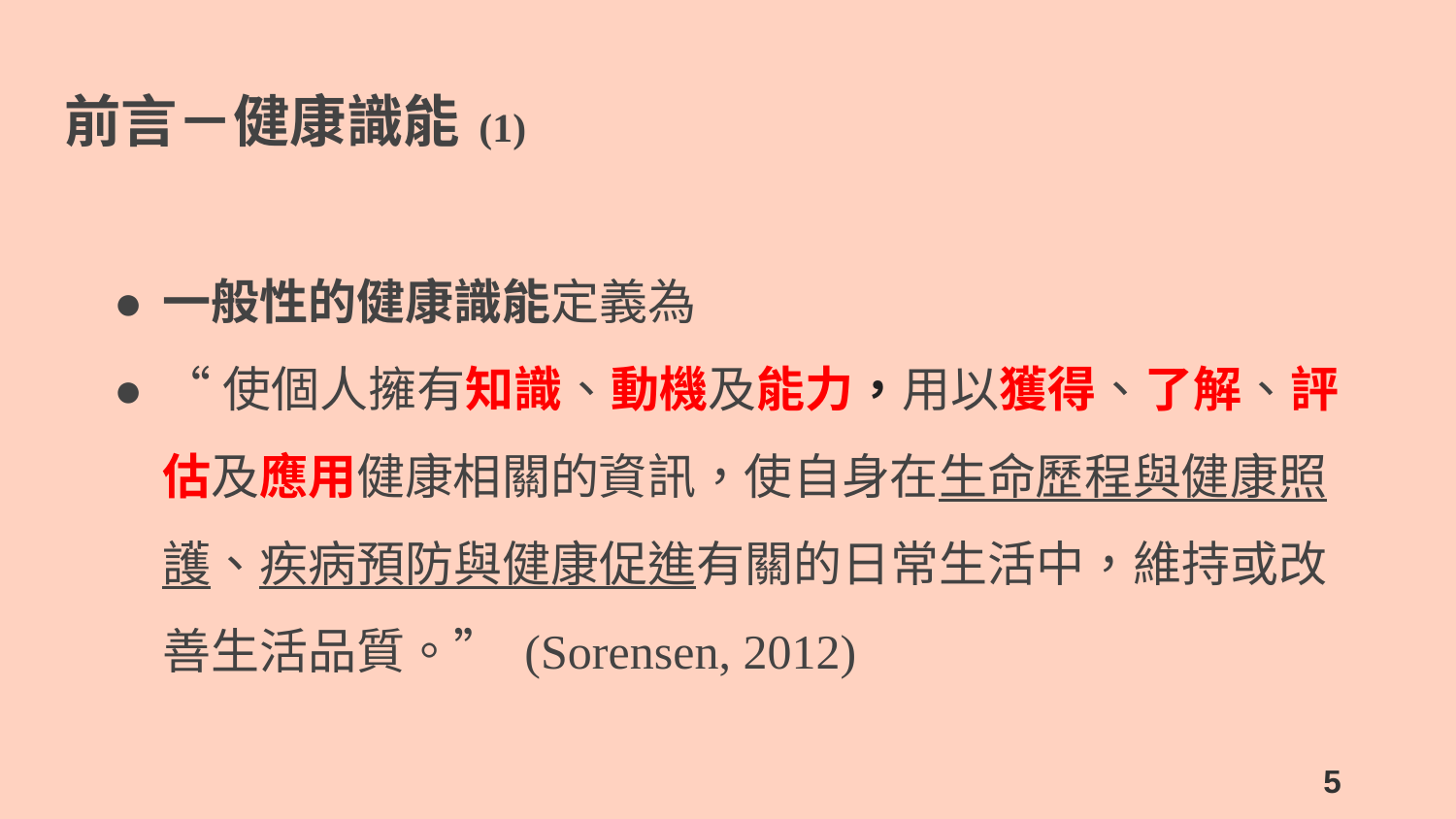

# 前言－健康識能 (1)
一般性的健康識能定義為
“使個人擁有知識、動機及能力，用以獲得、了解、評估及應用健康相關的資訊，使自身在生命歷程與健康照護、疾病預防與健康促進有關的日常生活中，維持或改善生活品質。” (Sorensen, 2012)
5